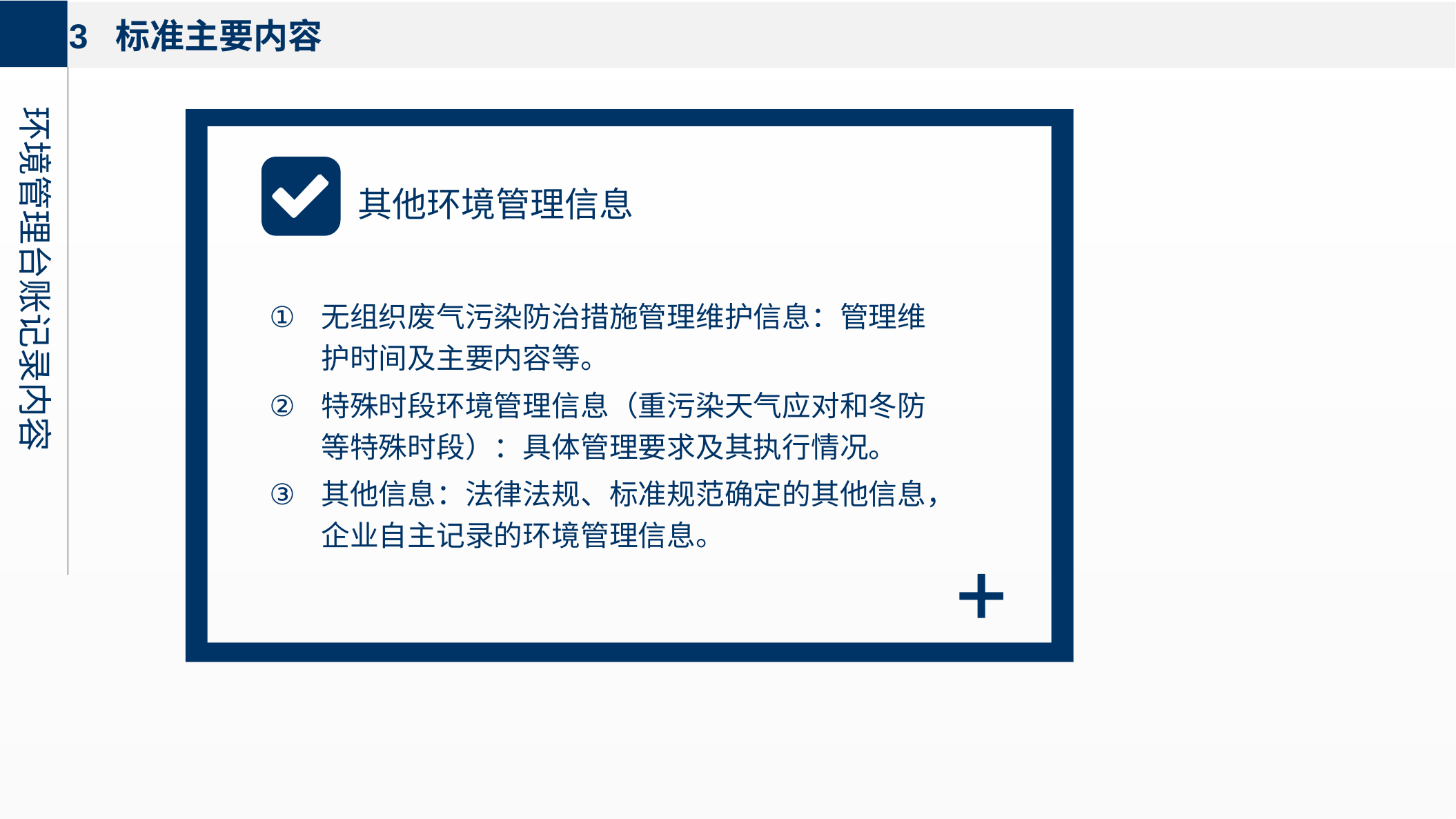

3  标准主要内容
环境管理台账记录内容

其他环境管理信息
无组织废气污染防治措施管理维护信息：管理维护时间及主要内容等。
特殊时段环境管理信息（重污染天气应对和冬防等特殊时段）：具体管理要求及其执行情况。
其他信息：法律法规、标准规范确定的其他信息，企业自主记录的环境管理信息。